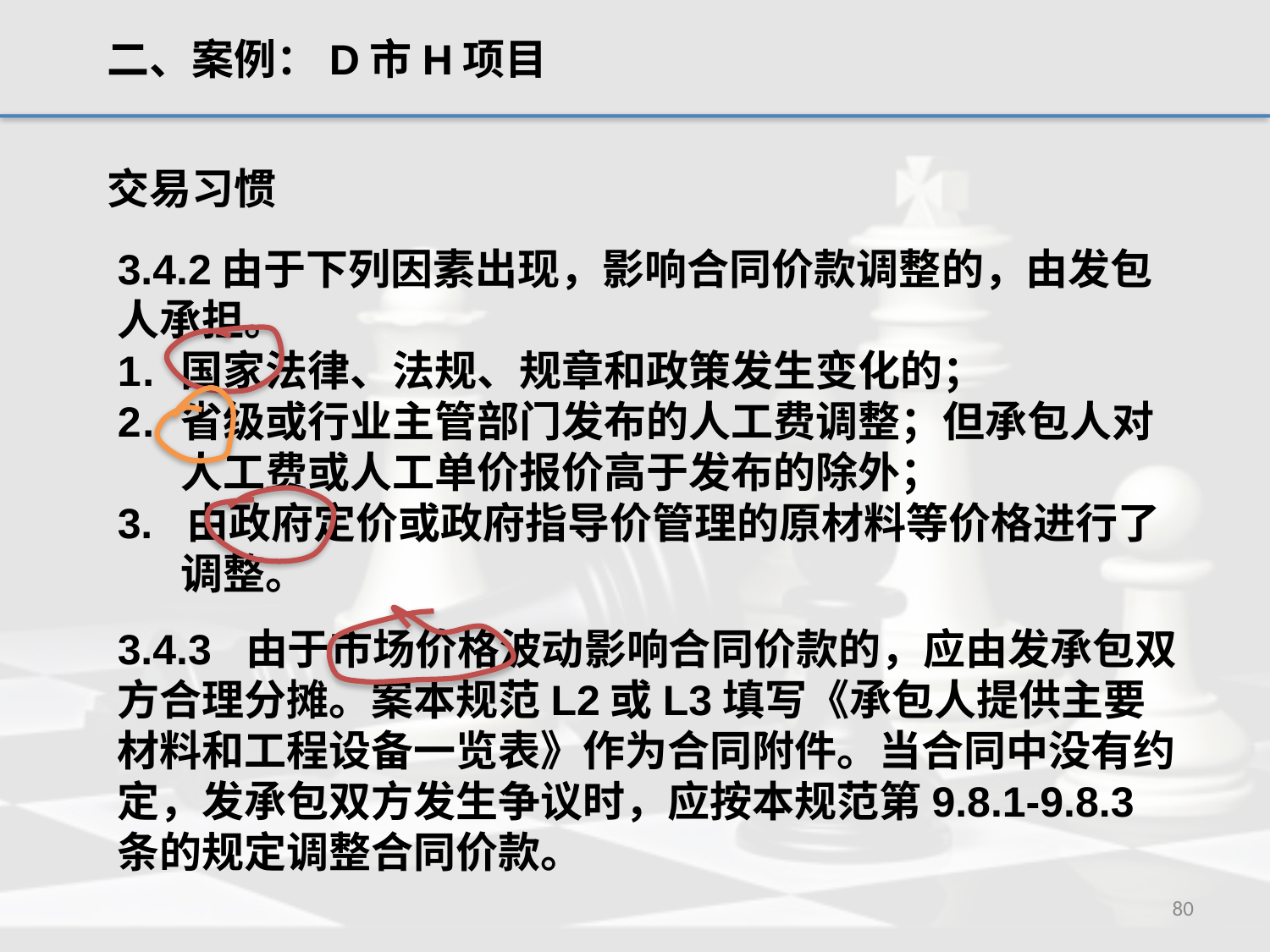

二、案例：D市H项目
交易习惯
3.4.2由于下列因素出现，影响合同价款调整的，由发包人承担。
国家法律、法规、规章和政策发生变化的；
省级或行业主管部门发布的人工费调整；但承包人对人工费或人工单价报价高于发布的除外；
3.  由政府定价或政府指导价管理的原材料等价格进行了调整。

3.4.3  由于市场价格波动影响合同价款的，应由发承包双方合理分摊。案本规范L2或L3填写《承包人提供主要材料和工程设备一览表》作为合同附件。当合同中没有约定，发承包双方发生争议时，应按本规范第9.8.1-9.8.3条的规定调整合同价款。

80